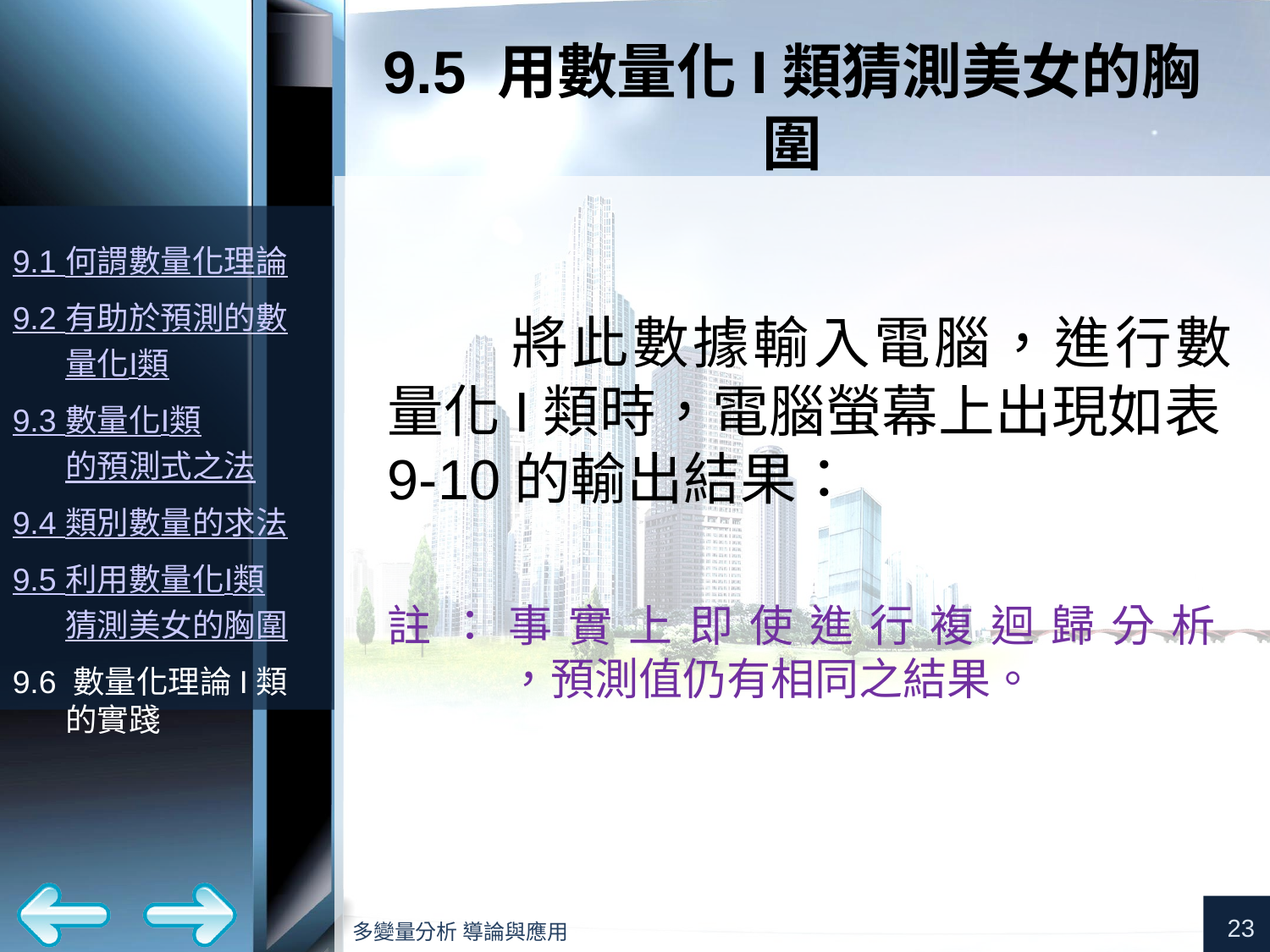

# 9.5 用數量化I類猜測美女的胸圍

將此數據輸入電腦，進行數量化I類時，電腦螢幕上出現如表9-10的輸出結果：

註：事實上即使進行複迴歸分析
，預測值仍有相同之結果。
23
多變量分析 導論與應用